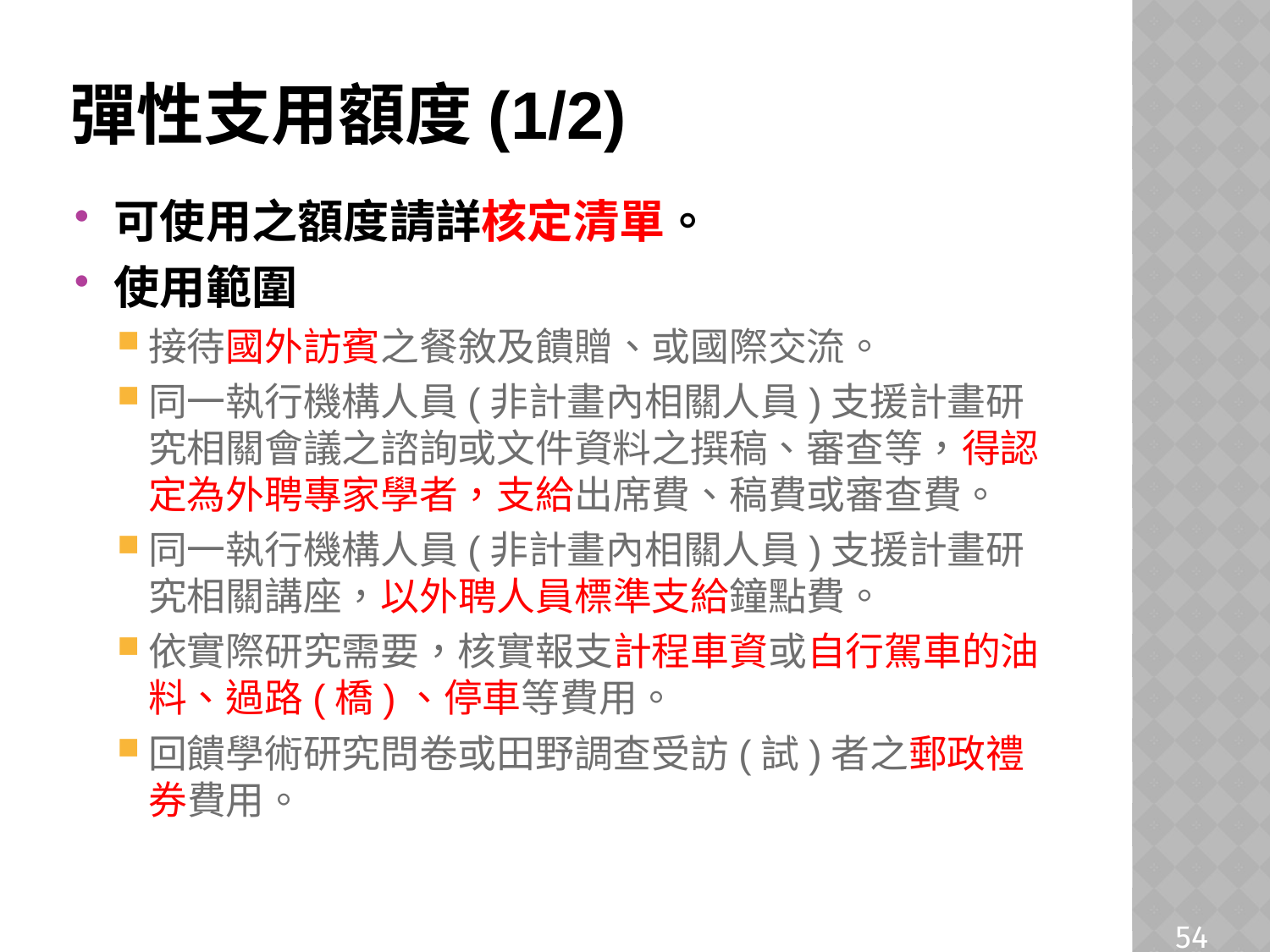

# 彈性支用額度(1/2)
可使用之額度請詳核定清單。
使用範圍
接待國外訪賓之餐敘及饋贈、或國際交流。
同一執行機構人員(非計畫內相關人員)支援計畫研究相關會議之諮詢或文件資料之撰稿、審查等，得認定為外聘專家學者，支給出席費、稿費或審查費。
同一執行機構人員(非計畫內相關人員)支援計畫研究相關講座，以外聘人員標準支給鐘點費。
依實際研究需要，核實報支計程車資或自行駕車的油料、過路(橋)、停車等費用。
回饋學術研究問卷或田野調查受訪(試)者之郵政禮券費用。
54